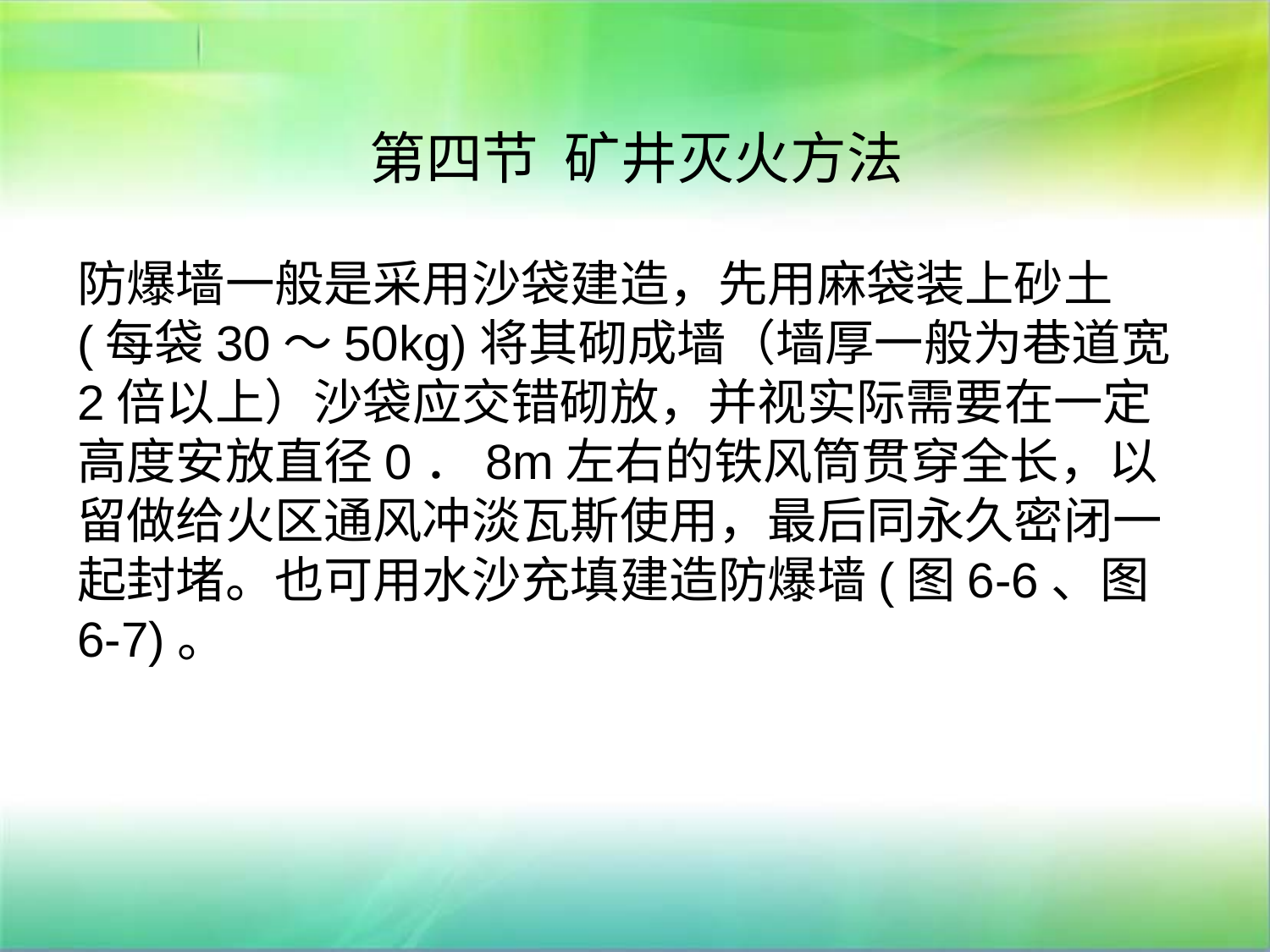

# 第四节  矿井灭火方法
防爆墙一般是采用沙袋建造，先用麻袋装上砂土(每袋30～50kg)将其砌成墙（墙厚一般为巷道宽2倍以上）沙袋应交错砌放，并视实际需要在一定高度安放直径0．8m左右的铁风筒贯穿全长，以留做给火区通风冲淡瓦斯使用，最后同永久密闭一起封堵。也可用水沙充填建造防爆墙(图6-6、图6-7)。